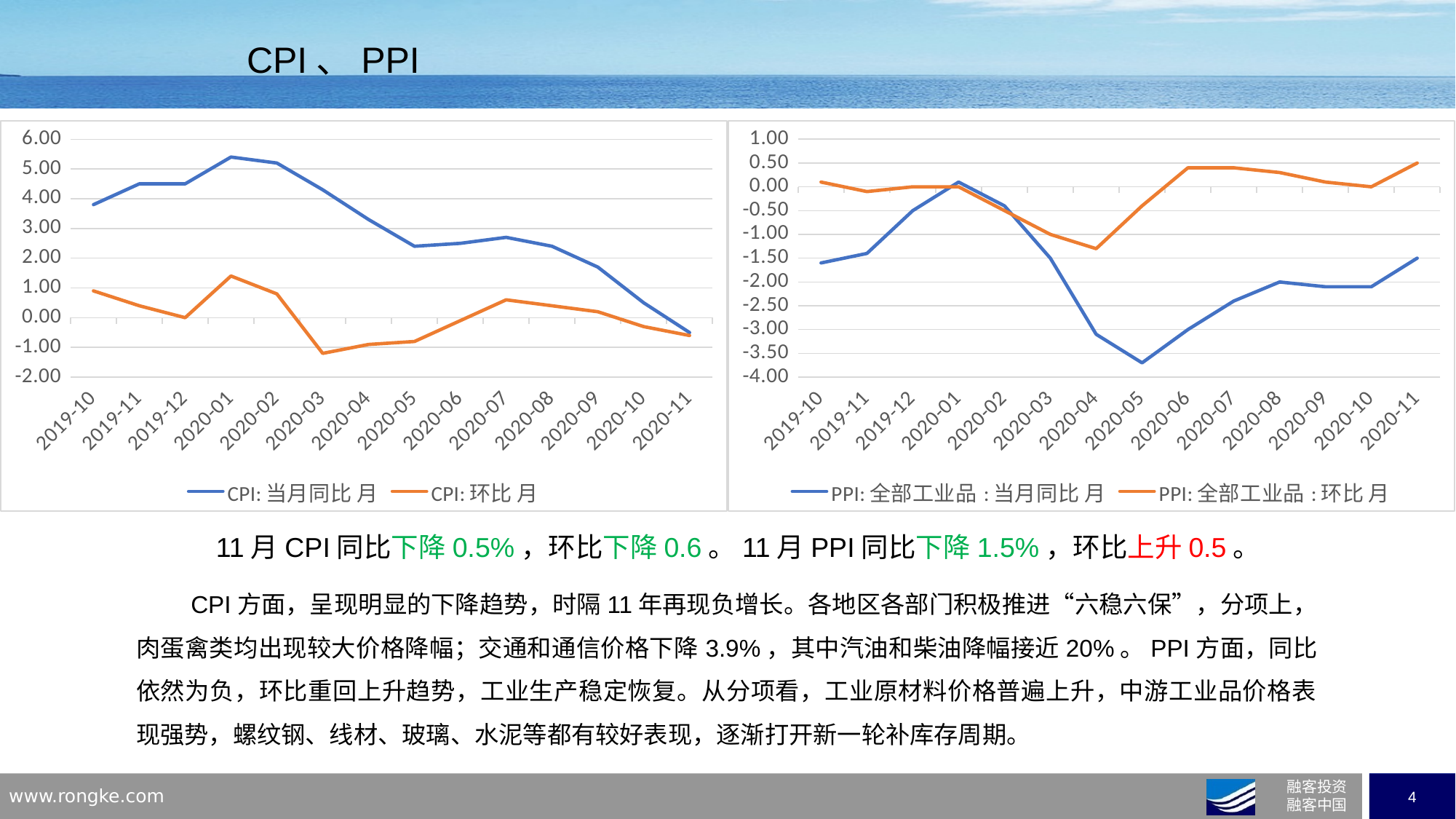

# CPI、PPI

### Chart

| Category | CPI:当月同比 | CPI:环比 |
|---|---|---|
| 43769 | 3.8 | 0.9 |
| 43799 | 4.5 | 0.4 |
| 43830 | 4.5 | 0.0 |
| 43861 | 5.4 | 1.4 |
| 43890 | 5.2 | 0.8 |
| 43921 | 4.3 | -1.2 |
| 43951 | 3.3 | -0.9 |
| 43982 | 2.4 | -0.8 |
| 44012 | 2.5 | -0.1 |
| 44043 | 2.7 | 0.6 |
| 44074 | 2.4 | 0.4 |
| 44104 | 1.7 | 0.2 |
| 44135 | 0.5 | -0.3 |
| 44165 | -0.5 | -0.6 |

### Chart

| Category | PPI:全部工业品:当月同比 | PPI:全部工业品:环比 |
|---|---|---|
| 43769 | -1.6 | 0.1 |
| 43799 | -1.4 | -0.1 |
| 43830 | -0.5 | 0.0 |
| 43861 | 0.1 | 0.0 |
| 43890 | -0.4 | -0.5 |
| 43921 | -1.5 | -1.0 |
| 43951 | -3.1 | -1.3 |
| 43982 | -3.7 | -0.4 |
| 44012 | -3.0 | 0.4 |
| 44043 | -2.4 | 0.4 |
| 44074 | -2.0 | 0.3 |
| 44104 | -2.1 | 0.1 |
| 44135 | -2.1 | 0.0 |
| 44165 | -1.5 | 0.5 |
11月CPI同比下降0.5%，环比下降0.6。11月PPI同比下降1.5%，环比上升0.5。
CPI方面，呈现明显的下降趋势，时隔11年再现负增长。各地区各部门积极推进“六稳六保”，分项上，肉蛋禽类均出现较大价格降幅；交通和通信价格下降3.9%，其中汽油和柴油降幅接近20%。PPI方面，同比依然为负，环比重回上升趋势，工业生产稳定恢复。从分项看，工业原材料价格普遍上升，中游工业品价格表现强势，螺纹钢、线材、玻璃、水泥等都有较好表现，逐渐打开新一轮补库存周期。